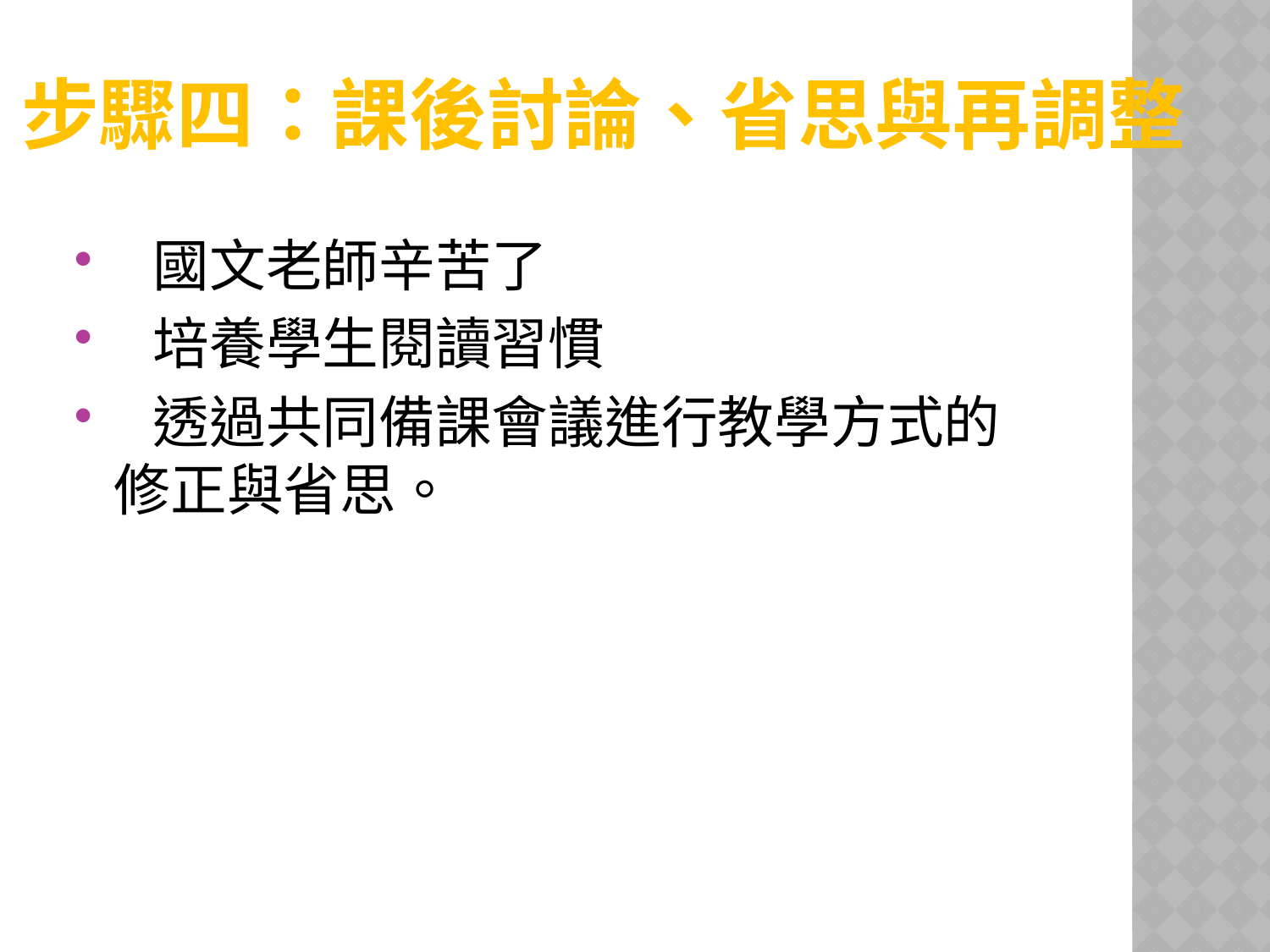

步驟四：課後討論、省思與再調整
  國文老師辛苦了
  培養學生閱讀習慣
  透過共同備課會議進行教學方式的修正與省思。